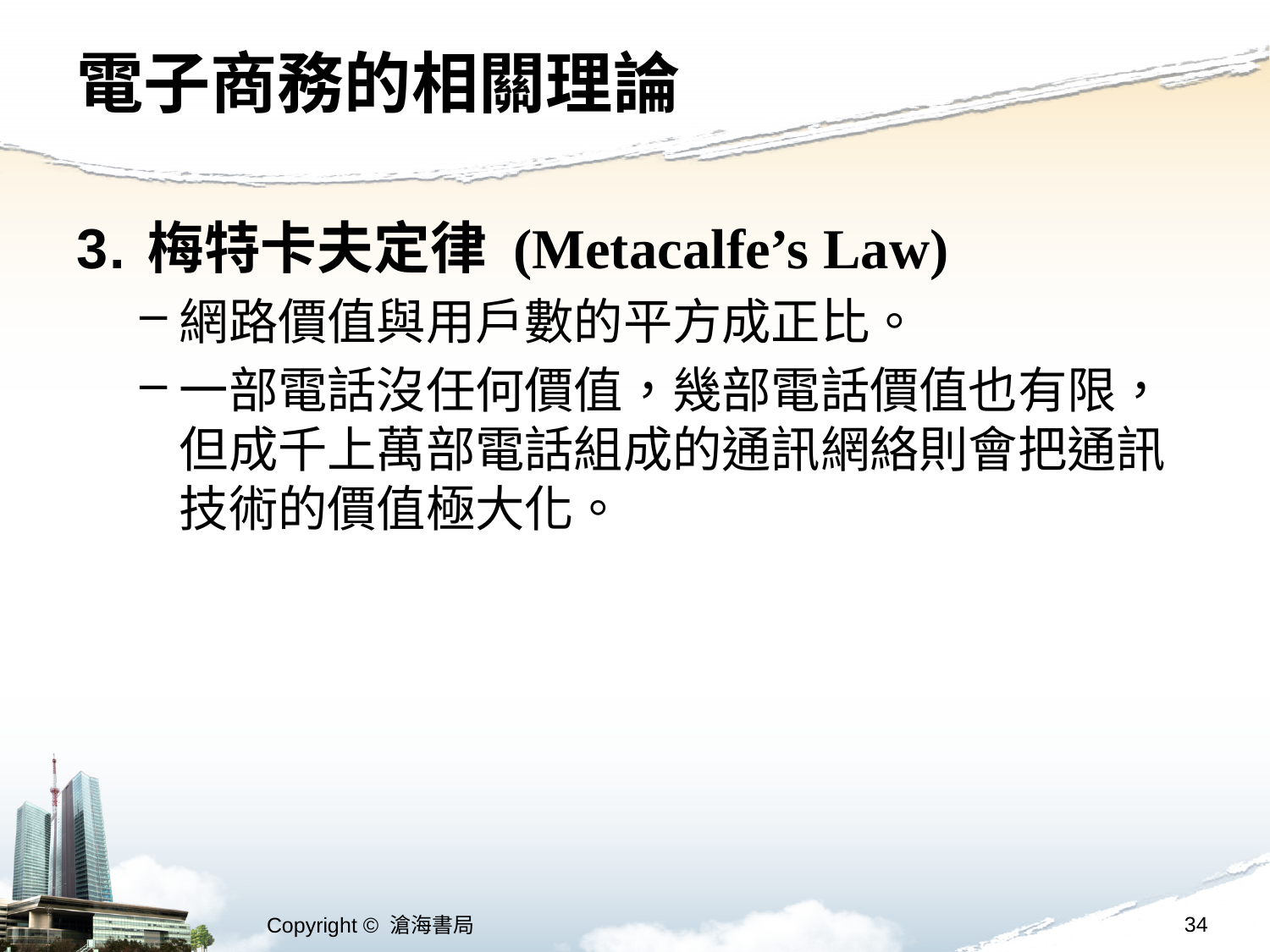

# 電子商務的相關理論
梅特卡夫定律 (Metacalfe’s Law)
網路價值與用戶數的平方成正比。
一部電話沒任何價值，幾部電話價值也有限，但成千上萬部電話組成的通訊網絡則會把通訊技術的價值極大化。
34
Copyright © 滄海書局